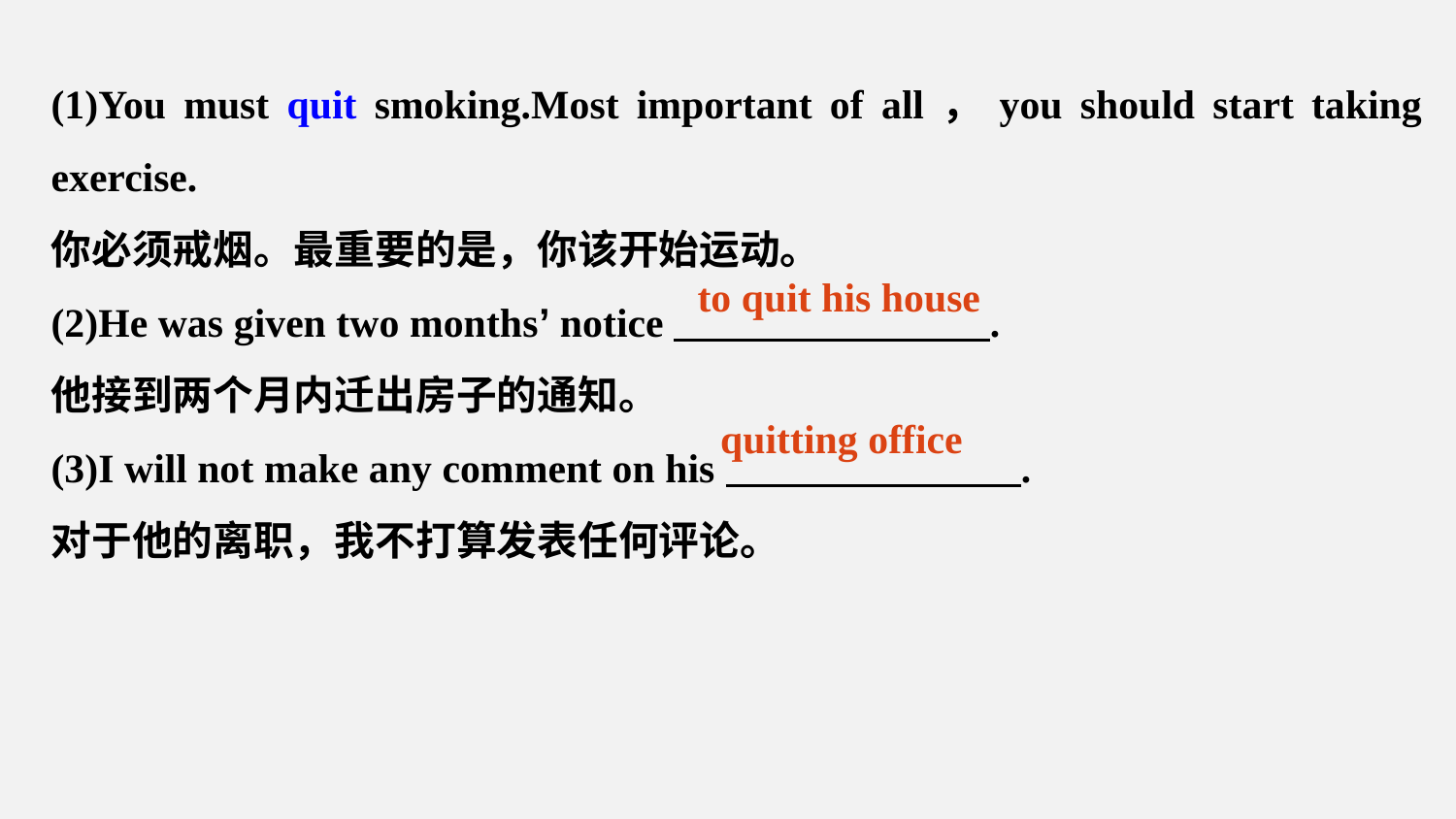

(1)You must quit smoking.Most important of all，you should start taking exercise.
你必须戒烟。最重要的是，你该开始运动。
(2)He was given two months’ notice                                .
他接到两个月内迁出房子的通知。
(3)I will not make any comment on his                              .
对于他的离职，我不打算发表任何评论。
to quit his house
quitting office